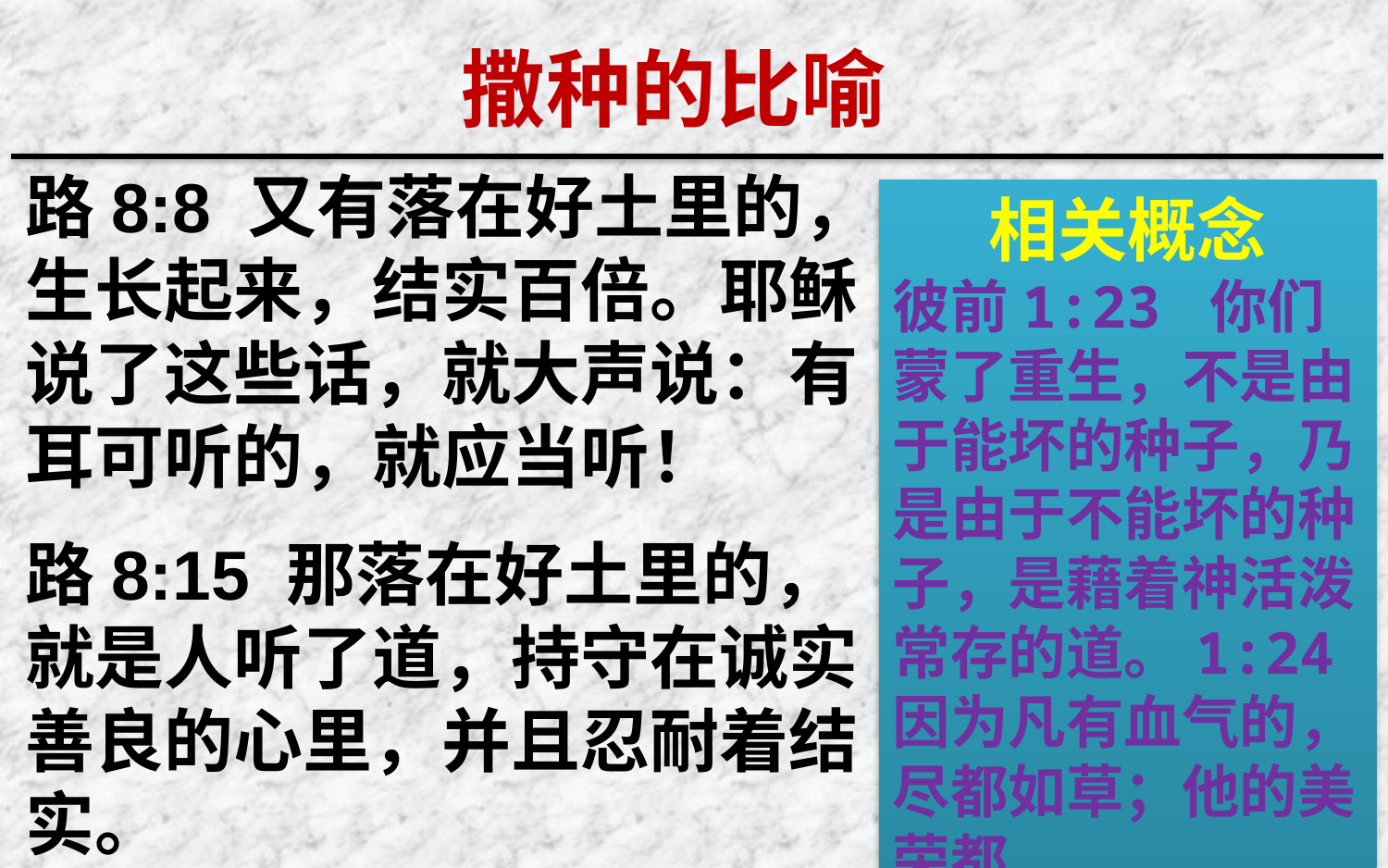

撒种的比喻
路8:8 又有落在好土里的，生长起来，结实百倍。耶稣说了这些话，就大声说：有耳可听的，就应当听！
路8:15 那落在好土里的，就是人听了道，持守在诚实善良的心里，并且忍耐着结实。
相关概念
彼前1:23 你们蒙了重生，不是由于能坏的种子，乃是由于不能坏的种子，是藉着神活泼常存的道。1:24 因为凡有血气的，尽都如草；他的美荣都